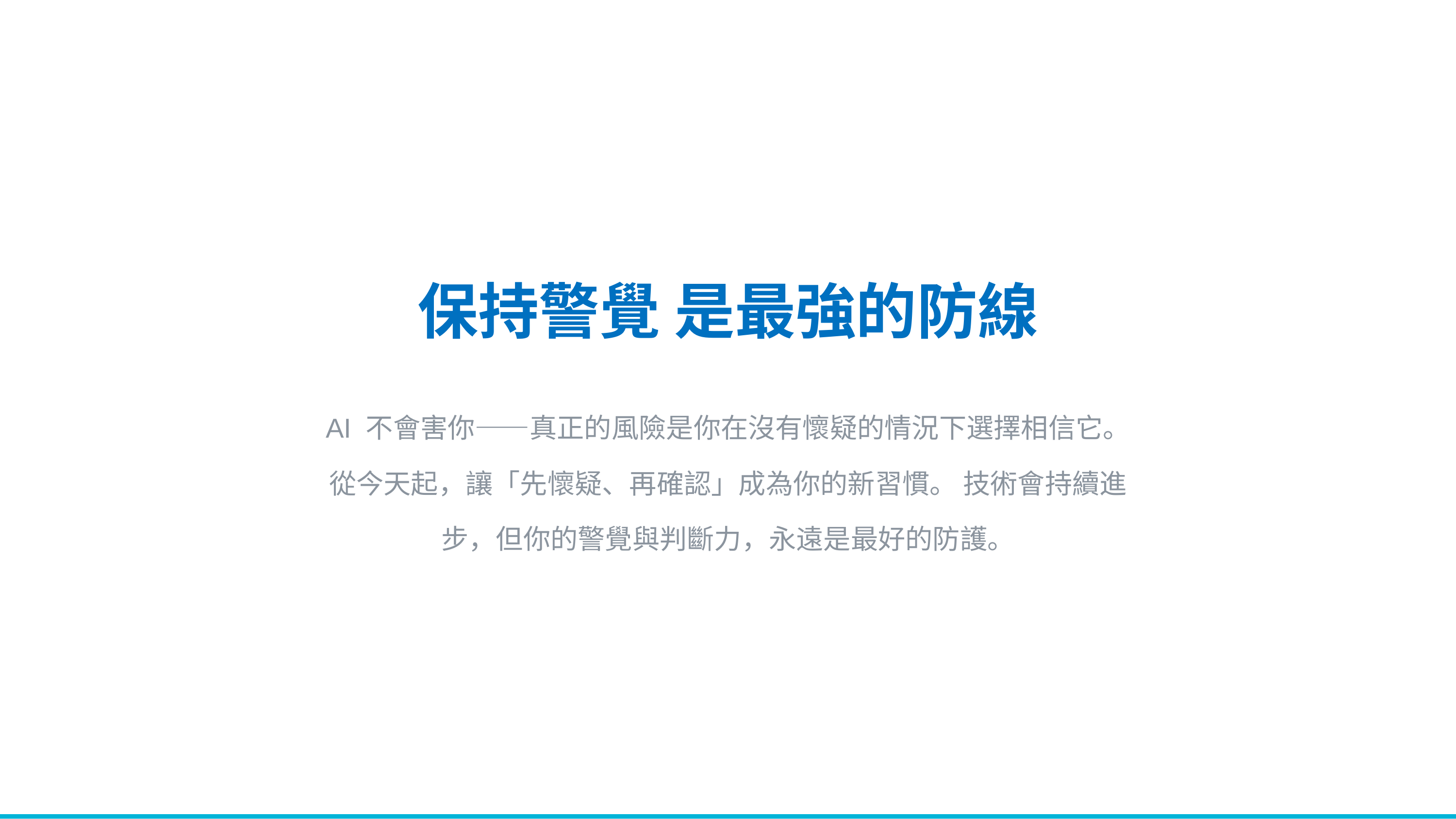

保持警覺 是最強的防線
AI 不會害你——真正的風險是你在沒有懷疑的情況下選擇相信它。 從今天起，讓「先懷疑、再確認」成為你的新習慣。 技術會持續進步，但你的警覺與判斷力，永遠是最好的防護。